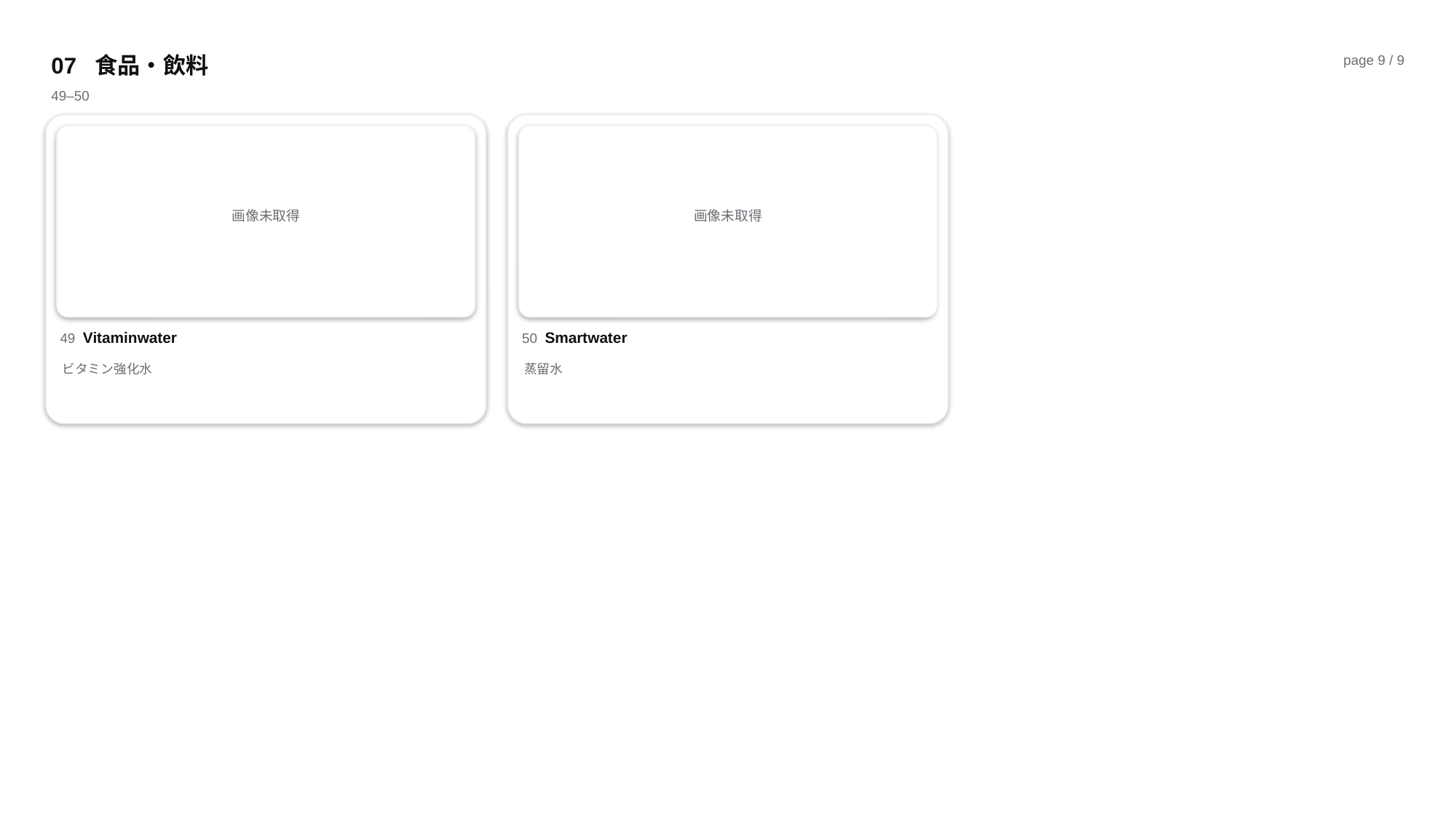

07  食品・飲料
page 9 / 9
49–50

画像未取得
画像未取得
49  Vitaminwater
50  Smartwater
ビタミン強化水
蒸留水